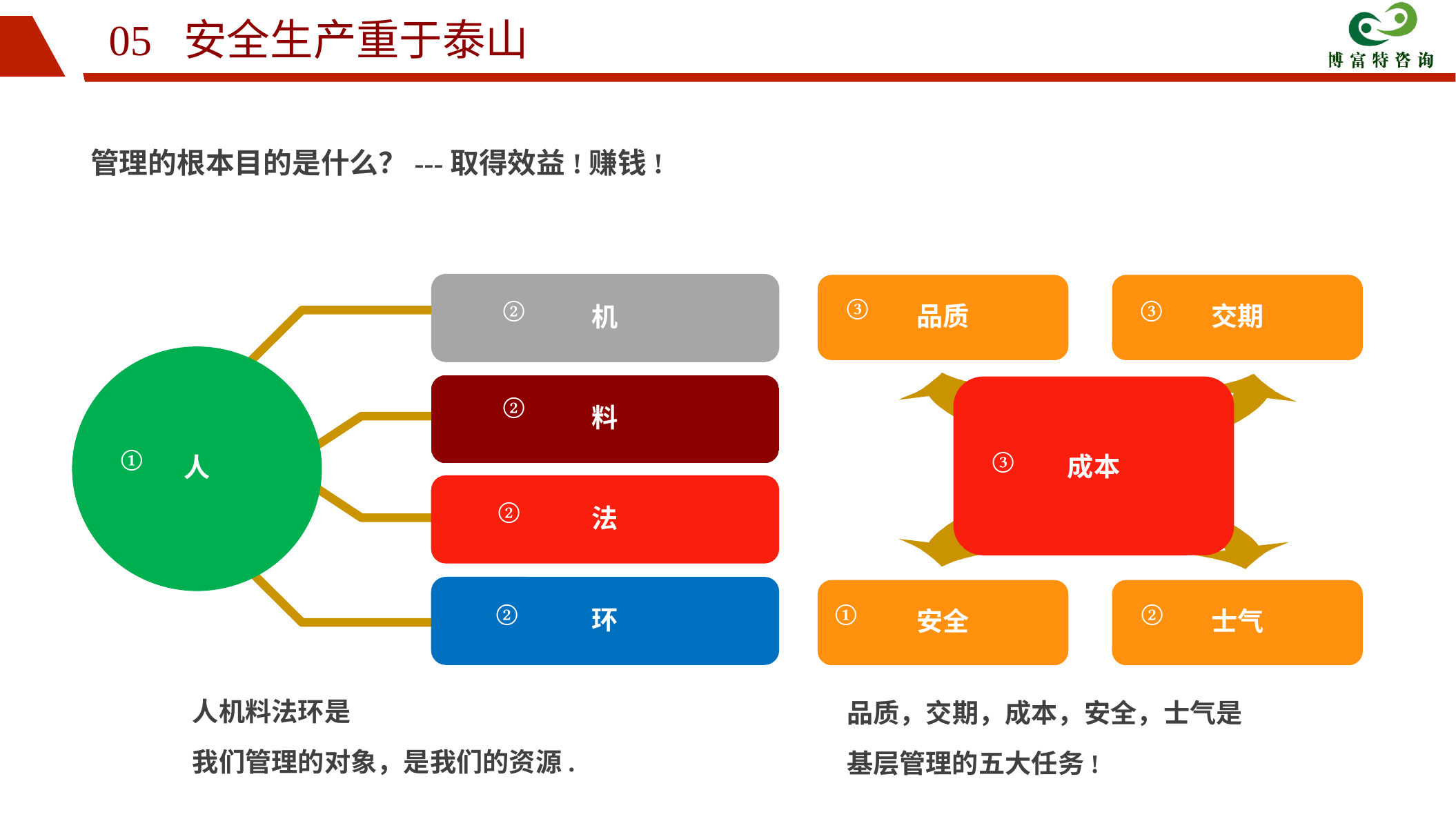

05  安全生产重于泰山

管理的根本目的是什么？---取得效益!赚钱!
笔记
机
品质
交期
③
②
③

人

料
成本
②

①
③
法

②

环
安全
士气
②
①
②
人机料法环是
我们管理的对象，是我们的资源.
品质，交期，成本，安全，士气是
基层管理的五大任务!